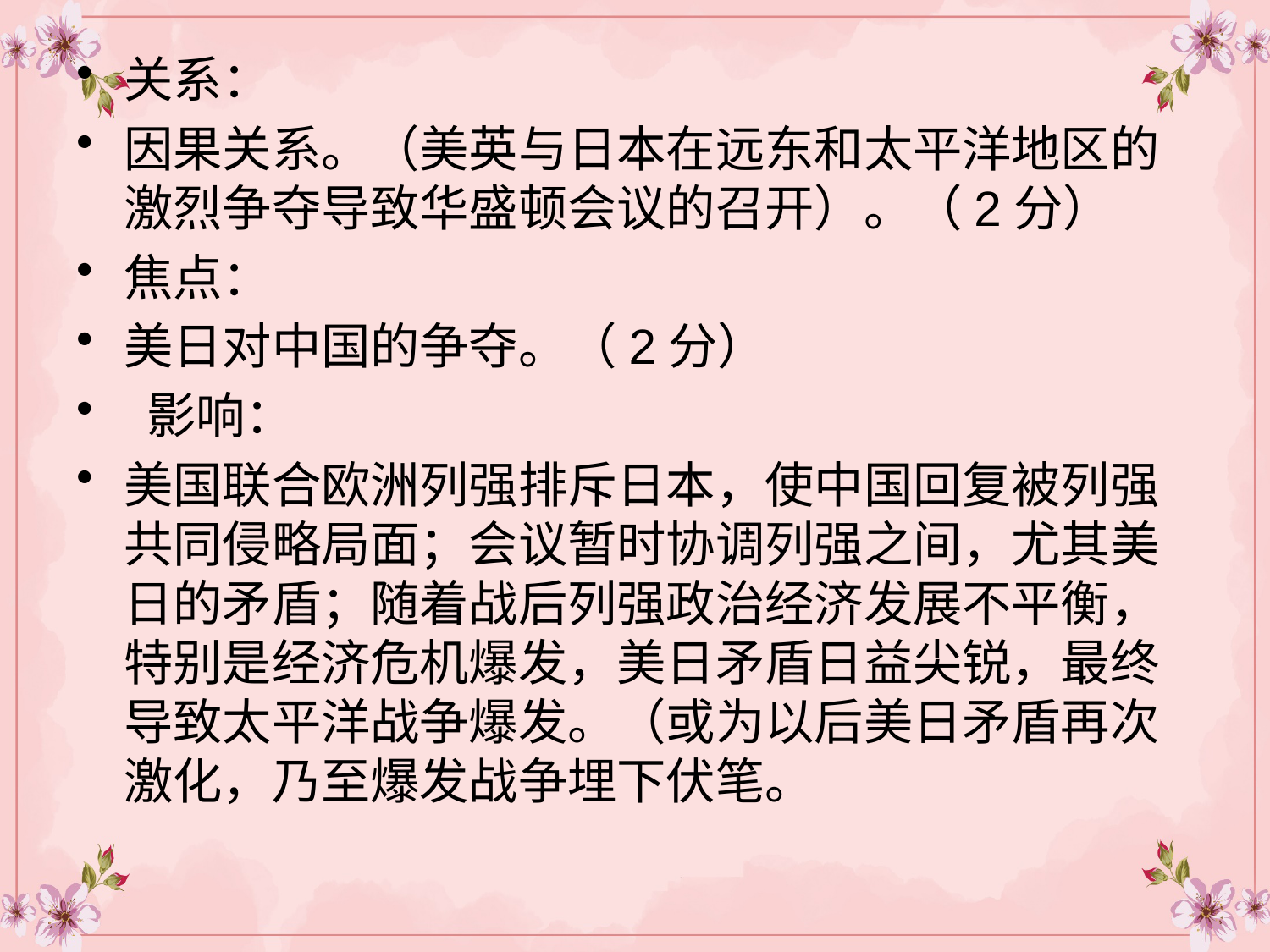

关系：
因果关系。（美英与日本在远东和太平洋地区的激烈争夺导致华盛顿会议的召开）。（2分）
焦点：
美日对中国的争夺。（2分）
 影响：
美国联合欧洲列强排斥日本，使中国回复被列强共同侵略局面；会议暂时协调列强之间，尤其美日的矛盾；随着战后列强政治经济发展不平衡，特别是经济危机爆发，美日矛盾日益尖锐，最终导致太平洋战争爆发。（或为以后美日矛盾再次激化，乃至爆发战争埋下伏笔。